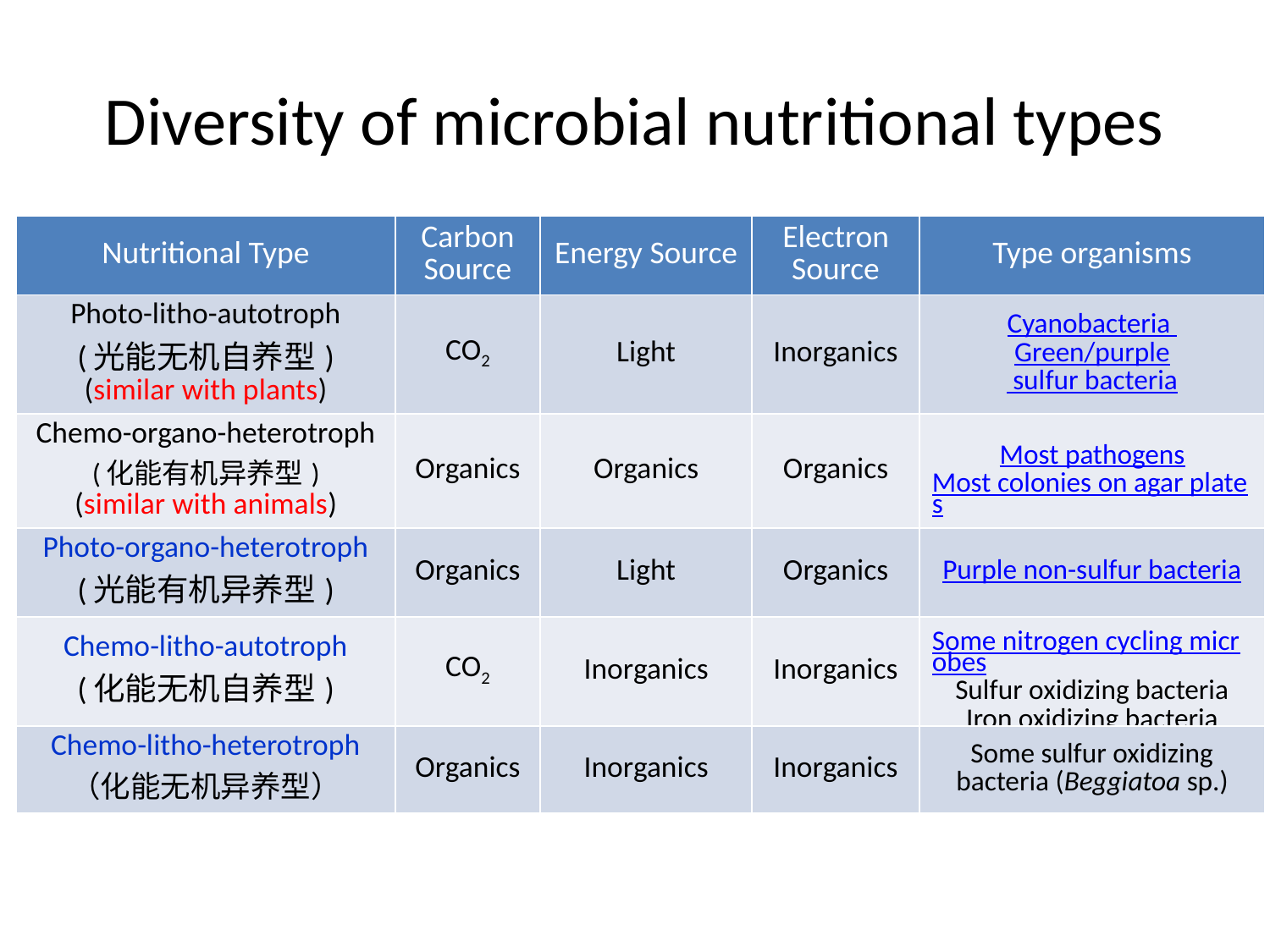

# Diversity of microbial nutritional types
| Nutritional Type | Carbon Source | Energy Source | Electron Source | Type organisms |
| --- | --- | --- | --- | --- |
| Photo-litho-autotroph (光能无机自养型) (similar with plants) | CO2 | Light | Inorganics | Cyanobacteria Green/purple sulfur bacteria |
| Chemo-organo-heterotroph (化能有机异养型) (similar with animals) | Organics | Organics | Organics | Most pathogens Most colonies on agar plates |
| Photo-organo-heterotroph (光能有机异养型) | Organics | Light | Organics | Purple non-sulfur bacteria |
| Chemo-litho-autotroph (化能无机自养型) | CO2 | Inorganics | Inorganics | Some nitrogen cycling microbes Sulfur oxidizing bacteria Iron oxidizing bacteria |
| Chemo-litho-heterotroph （化能无机异养型） | Organics | Inorganics | Inorganics | Some sulfur oxidizing bacteria (Beggiatoa sp.) |